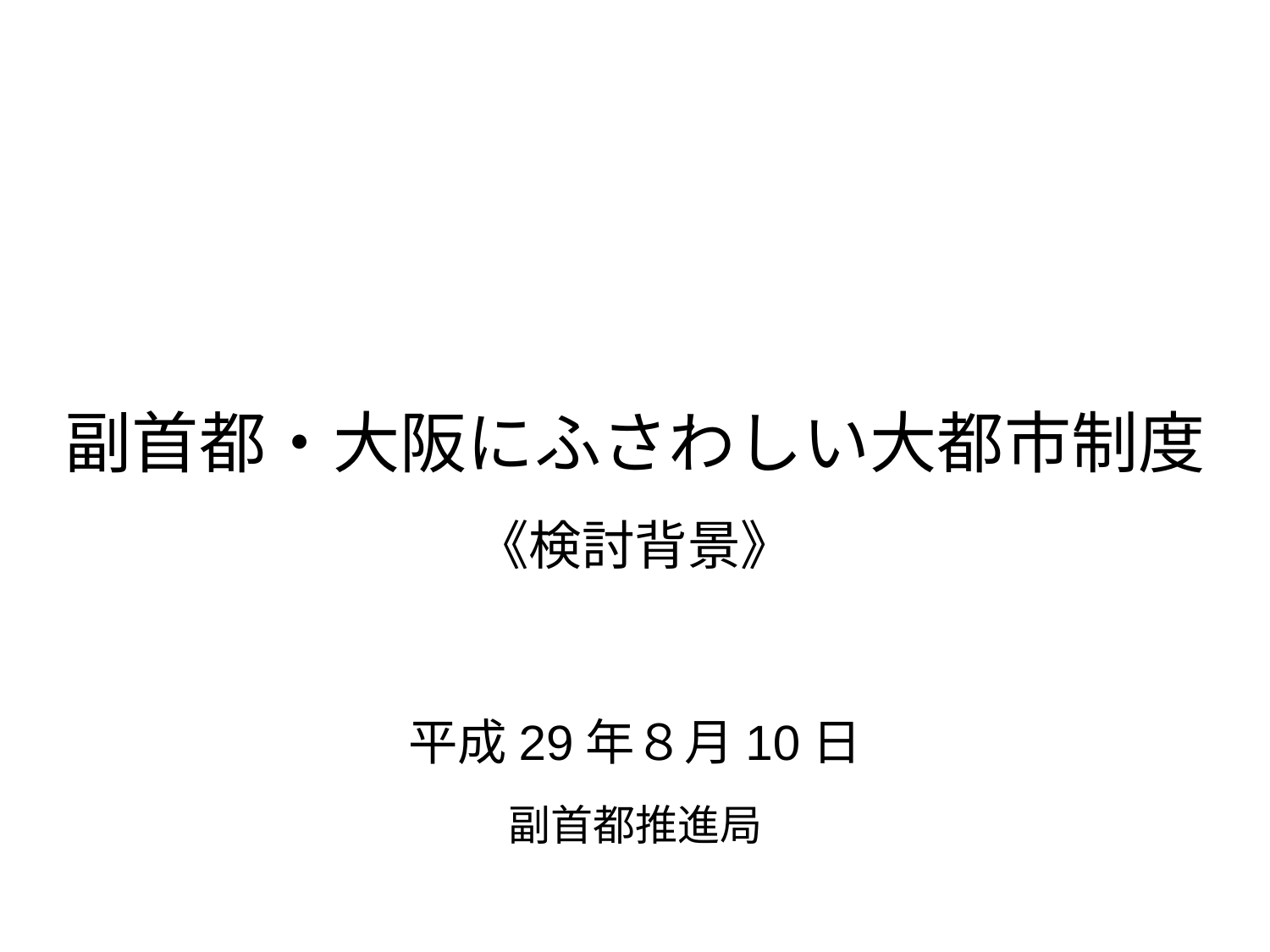

副首都・大阪にふさわしい大都市制度
《検討背景》
平成29年８月10日

副首都推進局